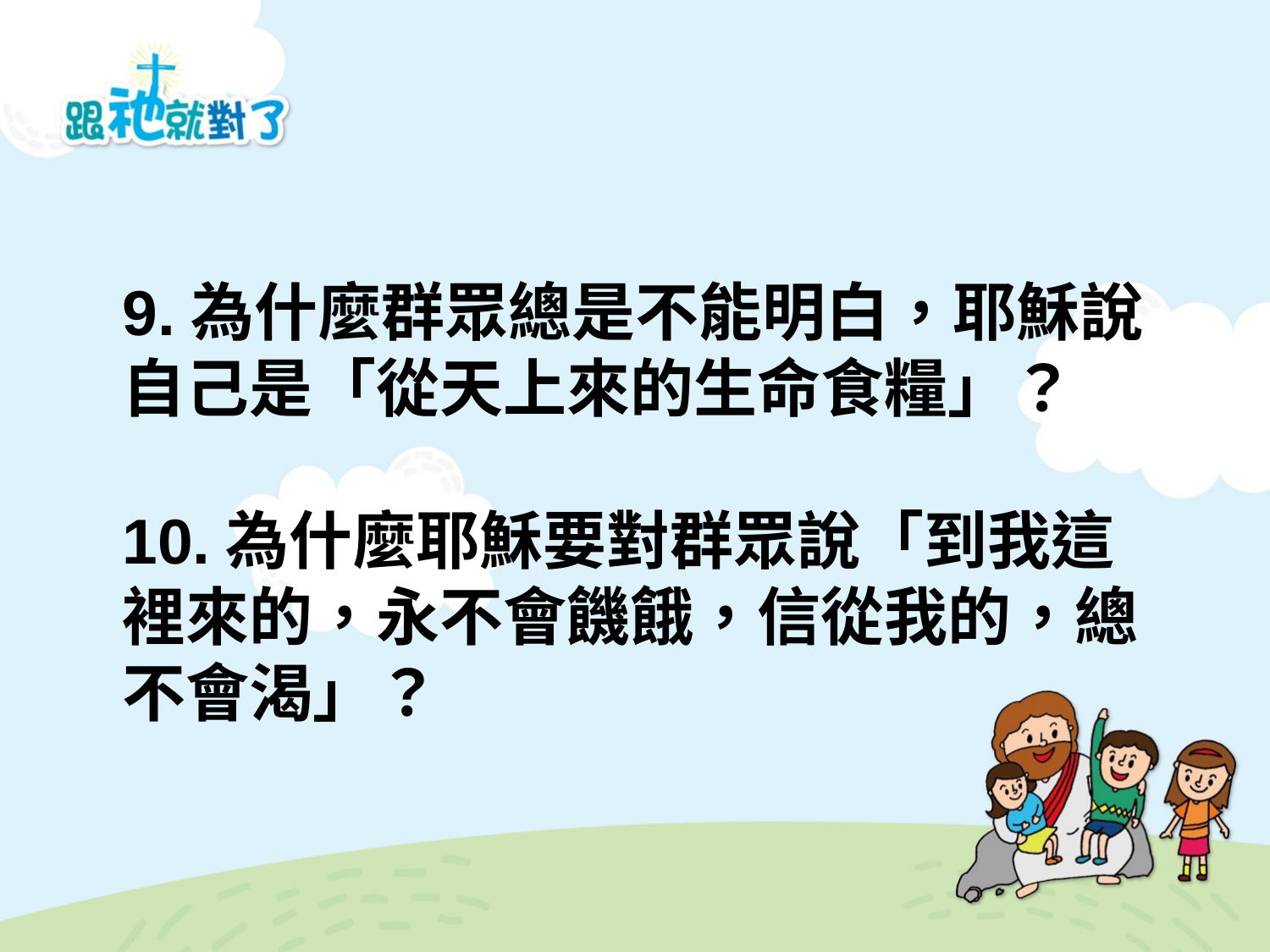

9.為什麼群眾總是不能明白，耶穌說自己是「從天上來的生命食糧」？

10.為什麼耶穌要對群眾說「到我這裡來的，永不會饑餓，信從我的，總不會渴」？